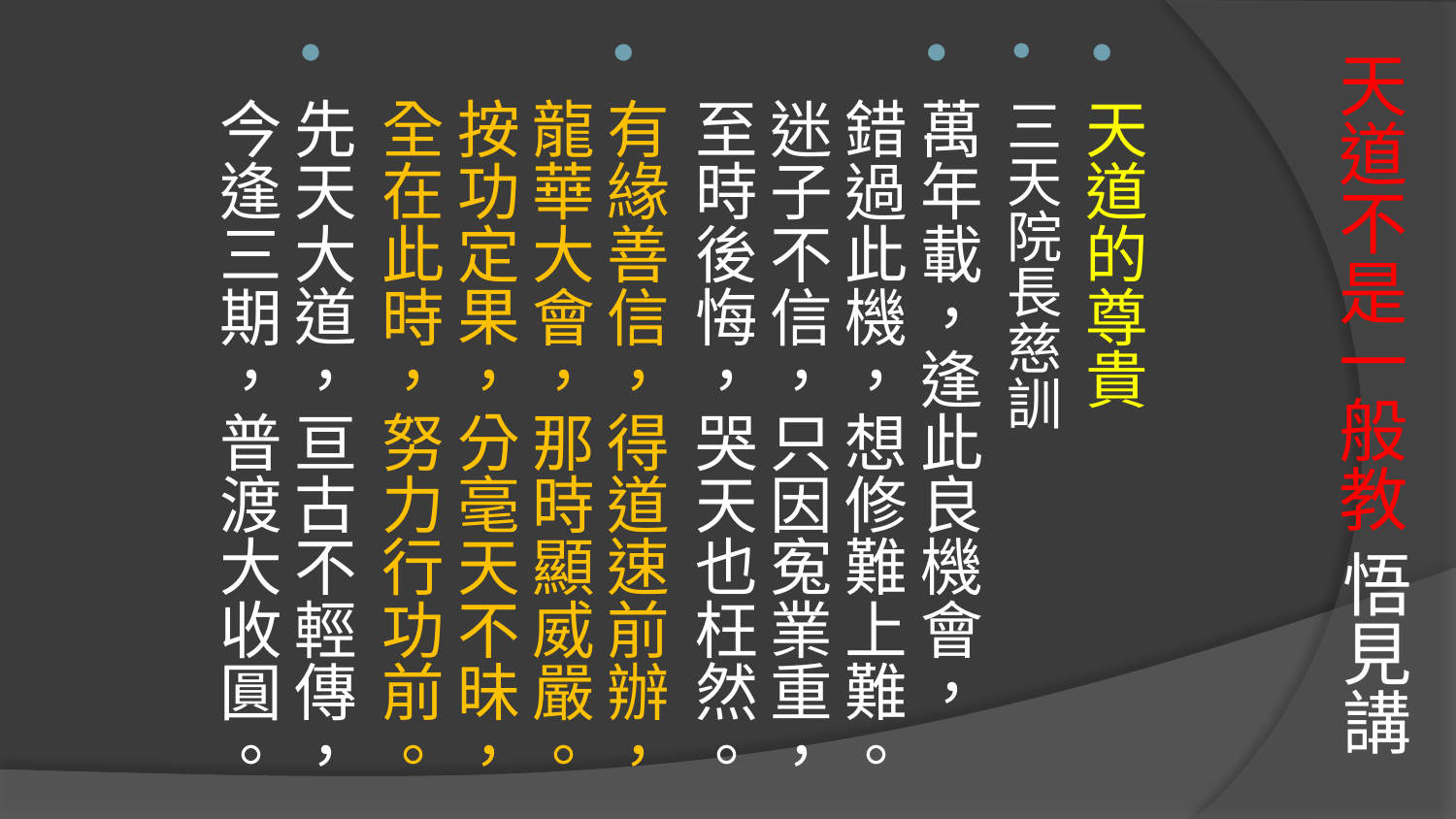

# 天道不是一般教 悟見講
天道的尊貴
三天院長慈訓
萬年載，逢此良機會，
錯過此機，想修難上難。
迷子不信，只因寃業重，
至時後悔，哭天也枉然。
有緣善信，得道速前辦，
龍華大會，那時顯威嚴。
按功定果，分毫天不昧，
全在此時，努力行功前。
先天大道，亘古不輕傳，
今逢三期，普渡大收圓。